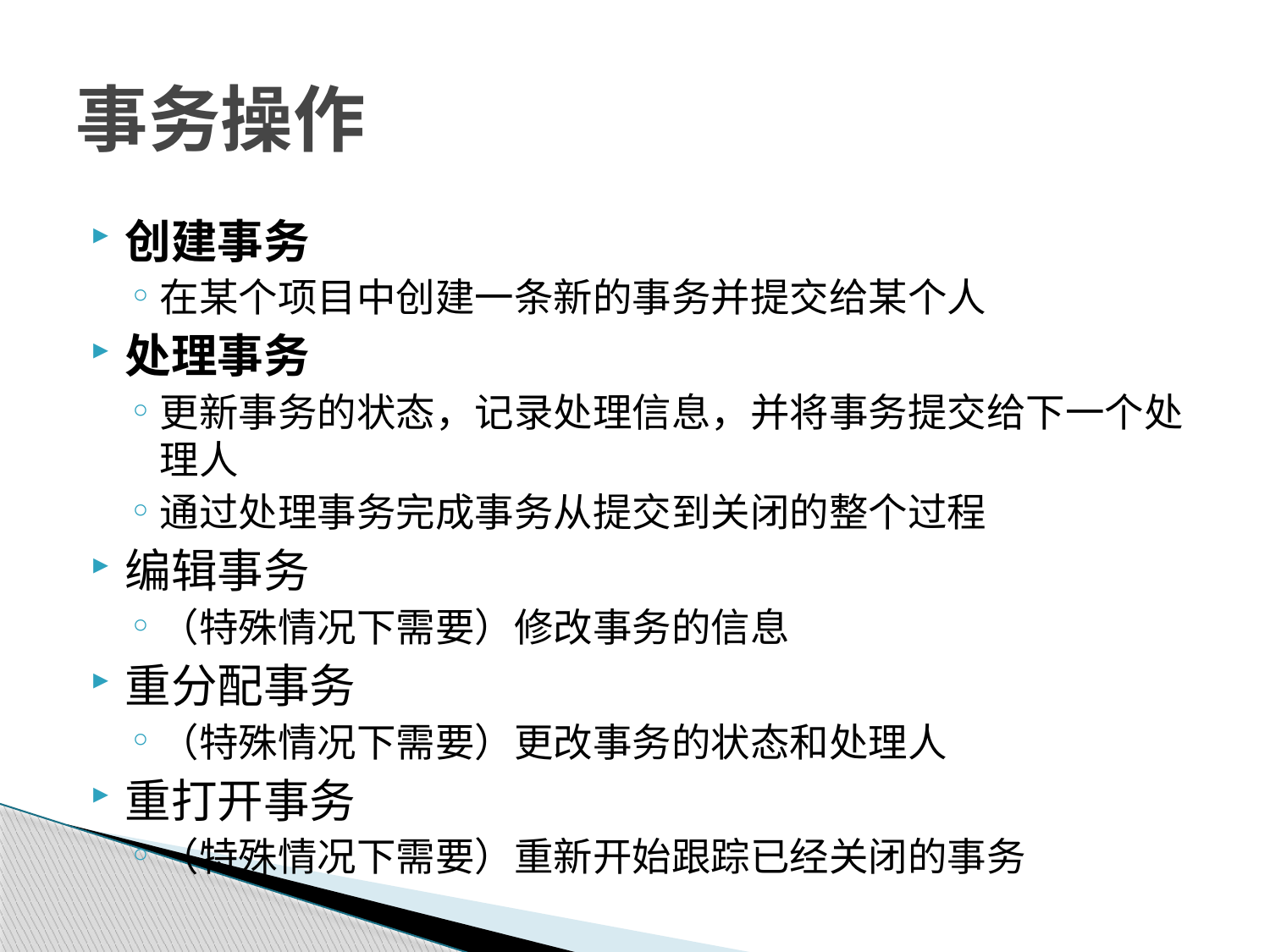

# 事务操作
创建事务
在某个项目中创建一条新的事务并提交给某个人
处理事务
更新事务的状态，记录处理信息，并将事务提交给下一个处理人
通过处理事务完成事务从提交到关闭的整个过程
编辑事务
（特殊情况下需要）修改事务的信息
重分配事务
（特殊情况下需要）更改事务的状态和处理人
重打开事务
（特殊情况下需要）重新开始跟踪已经关闭的事务